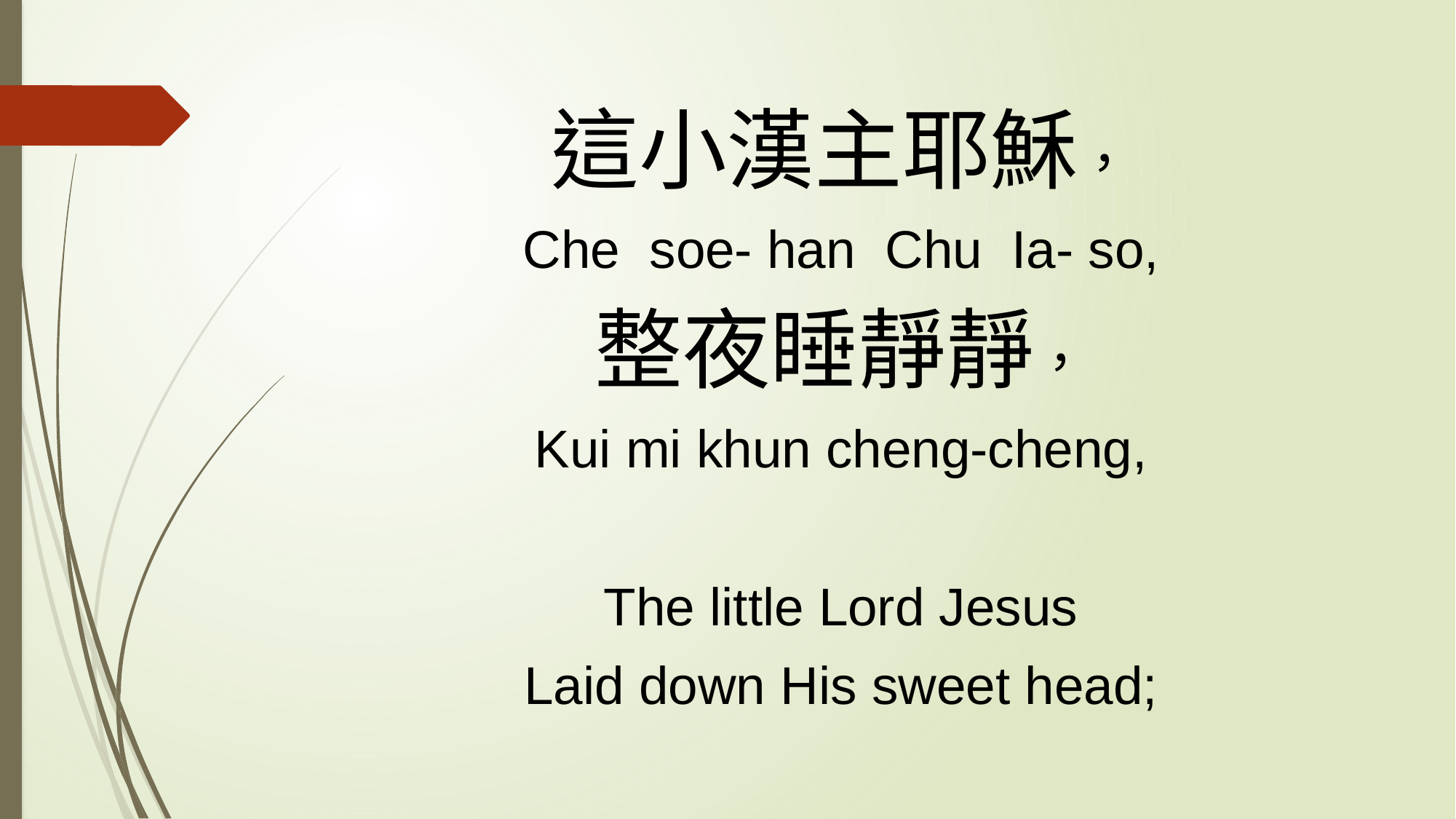

這小漢主耶穌，
Che  soe- han  Chu  Ia- so,
整夜睡靜靜，
Kui mi khun cheng-cheng,

The little Lord Jesus
Laid down His sweet head;